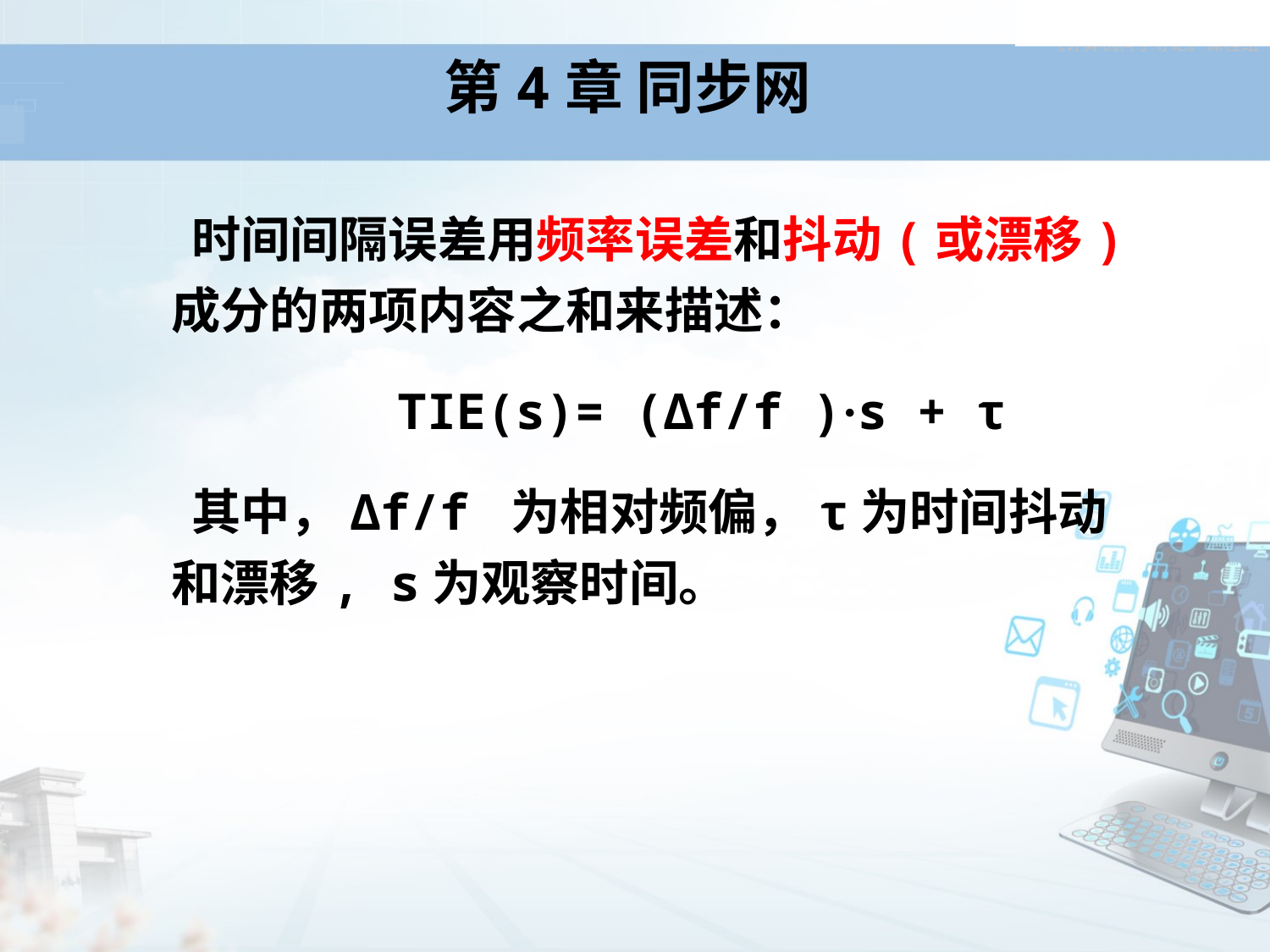

# 第4章 同步网
       时间间隔误差用频率误差和抖动(或漂移)成分的两项内容之和来描述：
          TIE(s)= (Δf/f )·s + τ
       其中，Δf/f 为相对频偏，τ为时间抖动和漂移, s为观察时间。